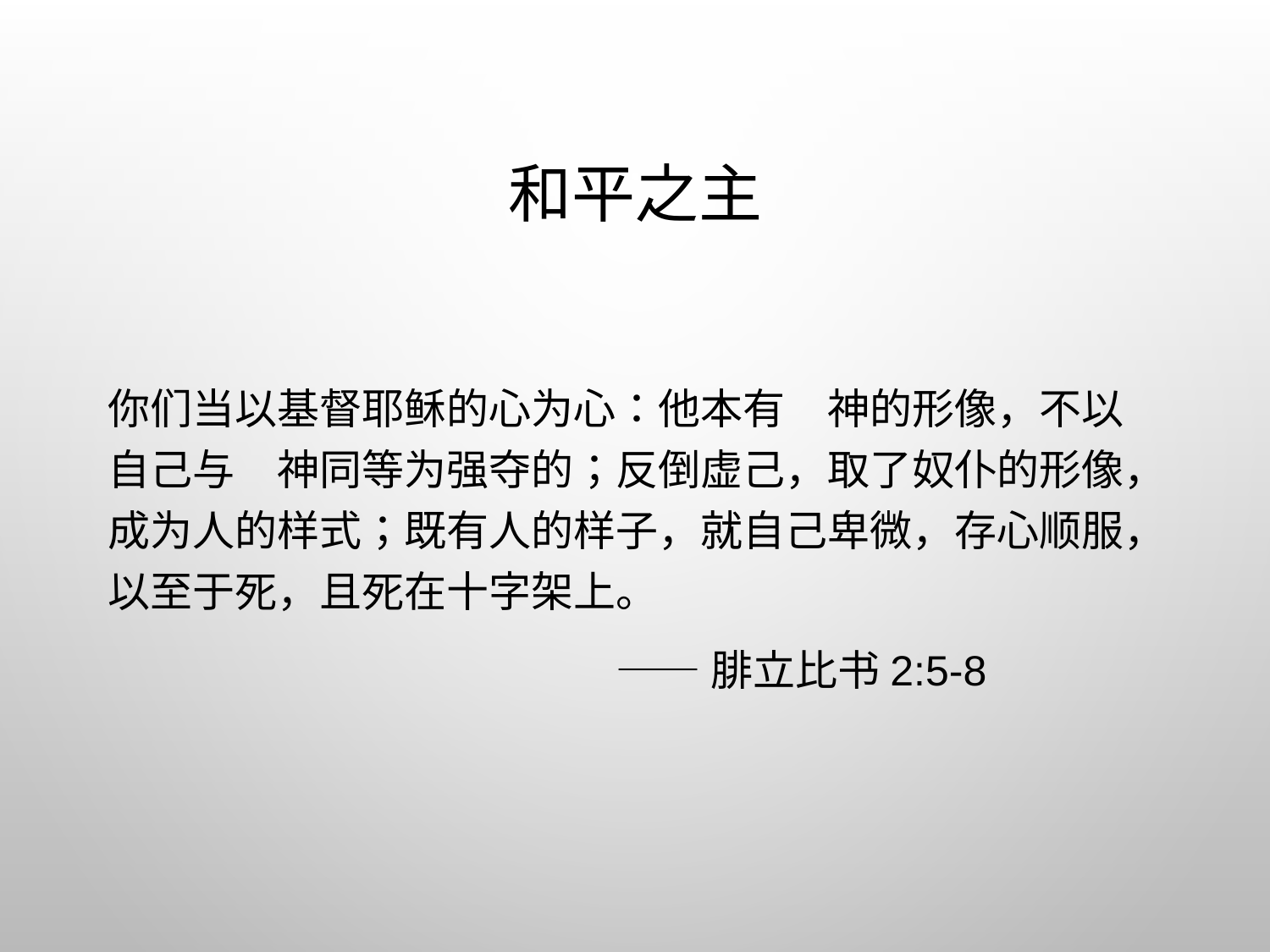

# 和平之主
你们当以基督耶稣的心为心：他本有　神的形像，不以自己与　神同等为强夺的；反倒虚己，取了奴仆的形像，成为人的样式；既有人的样子，就自己卑微，存心顺服，以至于死，且死在十字架上。
				——腓立比书2:5-8